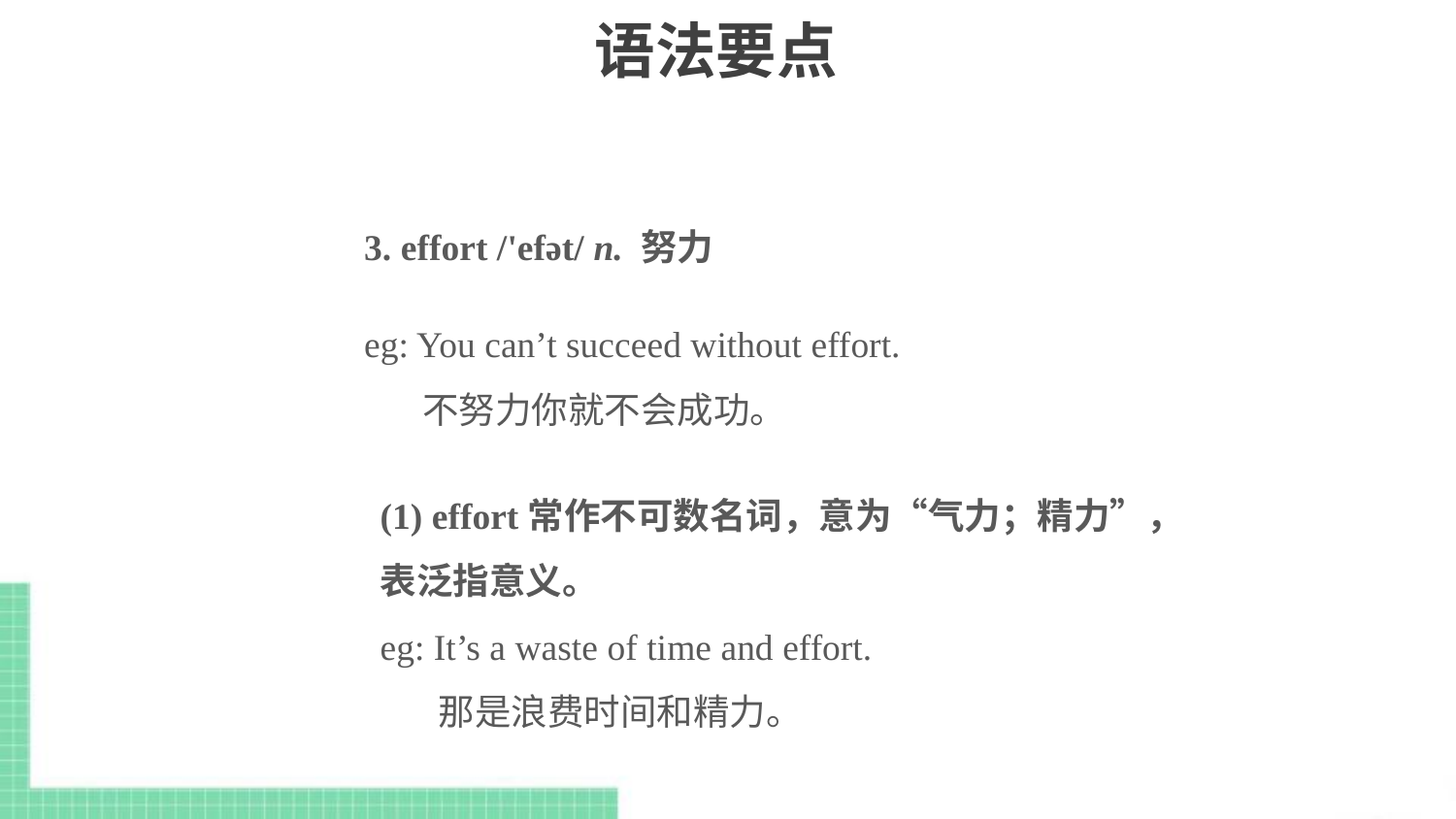

# 语法要点
3. effort /'efət/ n. 努力
eg: You can’t succeed without effort.
      不努力你就不会成功。
(1) effort常作不可数名词，意为“气力；精力”，
表泛指意义。
eg: It’s a waste of time and effort.
      那是浪费时间和精力。